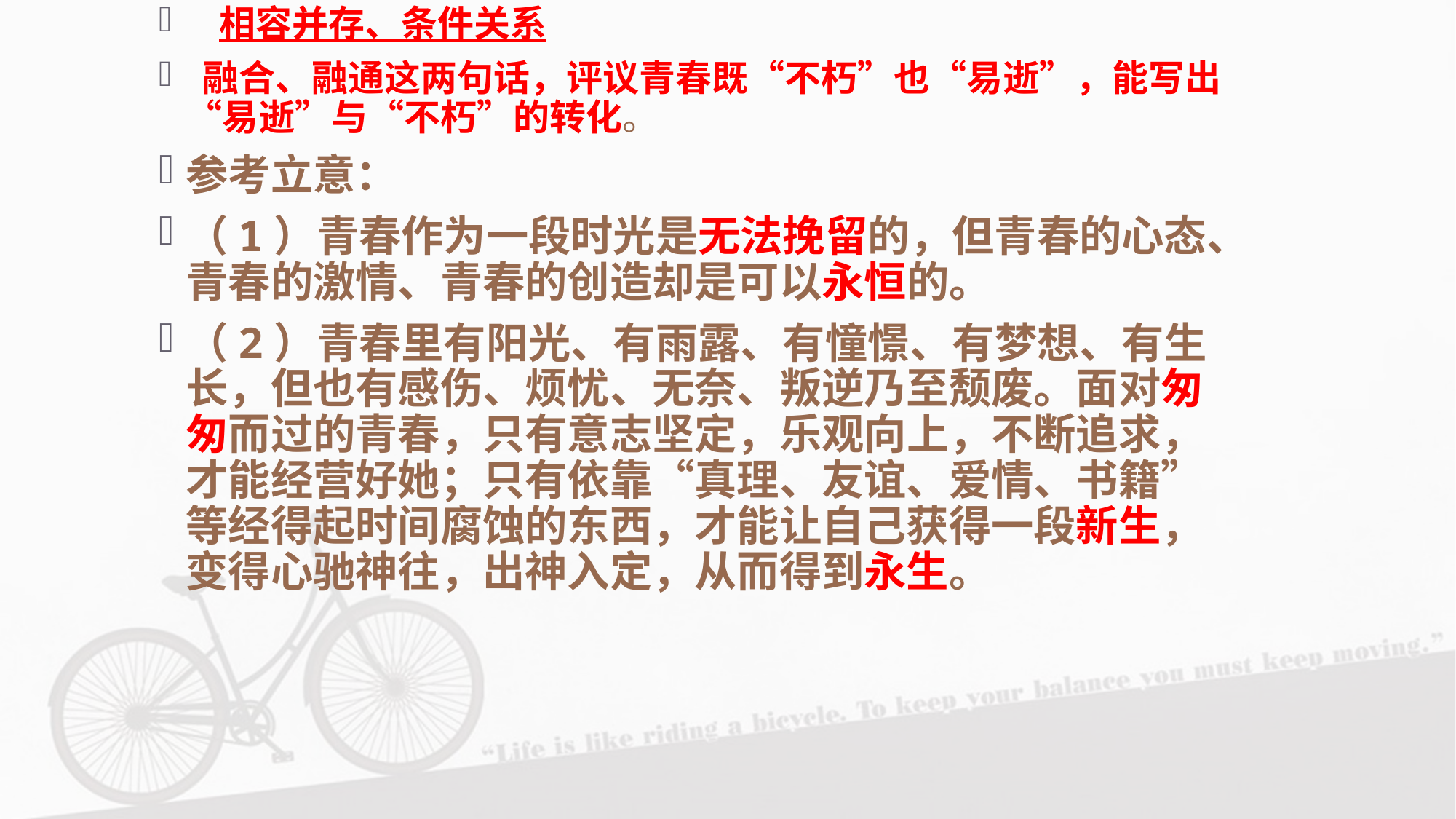

相容并存、条件关系
 融合、融通这两句话，评议青春既“不朽”也“易逝”，能写出“易逝”与“不朽”的转化。
参考立意：
（1）青春作为一段时光是无法挽留的，但青春的心态、青春的激情、青春的创造却是可以永恒的。
（2）青春里有阳光、有雨露、有憧憬、有梦想、有生长，但也有感伤、烦忧、无奈、叛逆乃至颓废。面对匆匆而过的青春，只有意志坚定，乐观向上，不断追求，才能经营好她；只有依靠“真理、友谊、爱情、书籍”等经得起时间腐蚀的东西，才能让自己获得一段新生，变得心驰神往，出神入定，从而得到永生。